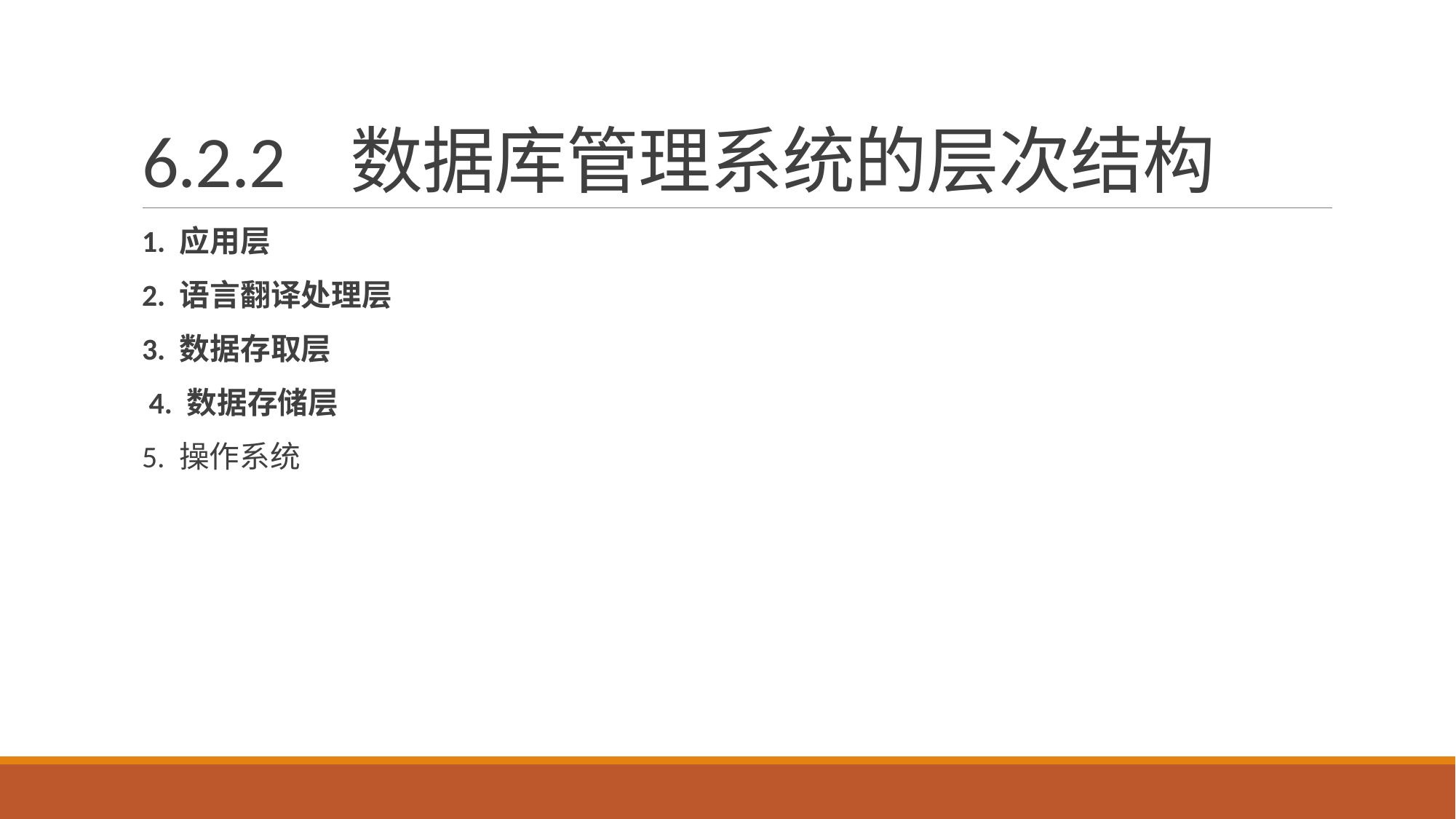

# 6.2.2   数据库管理系统的层次结构
1. 应用层
2. 语言翻译处理层
3. 数据存取层
 4. 数据存储层
5. 操作系统